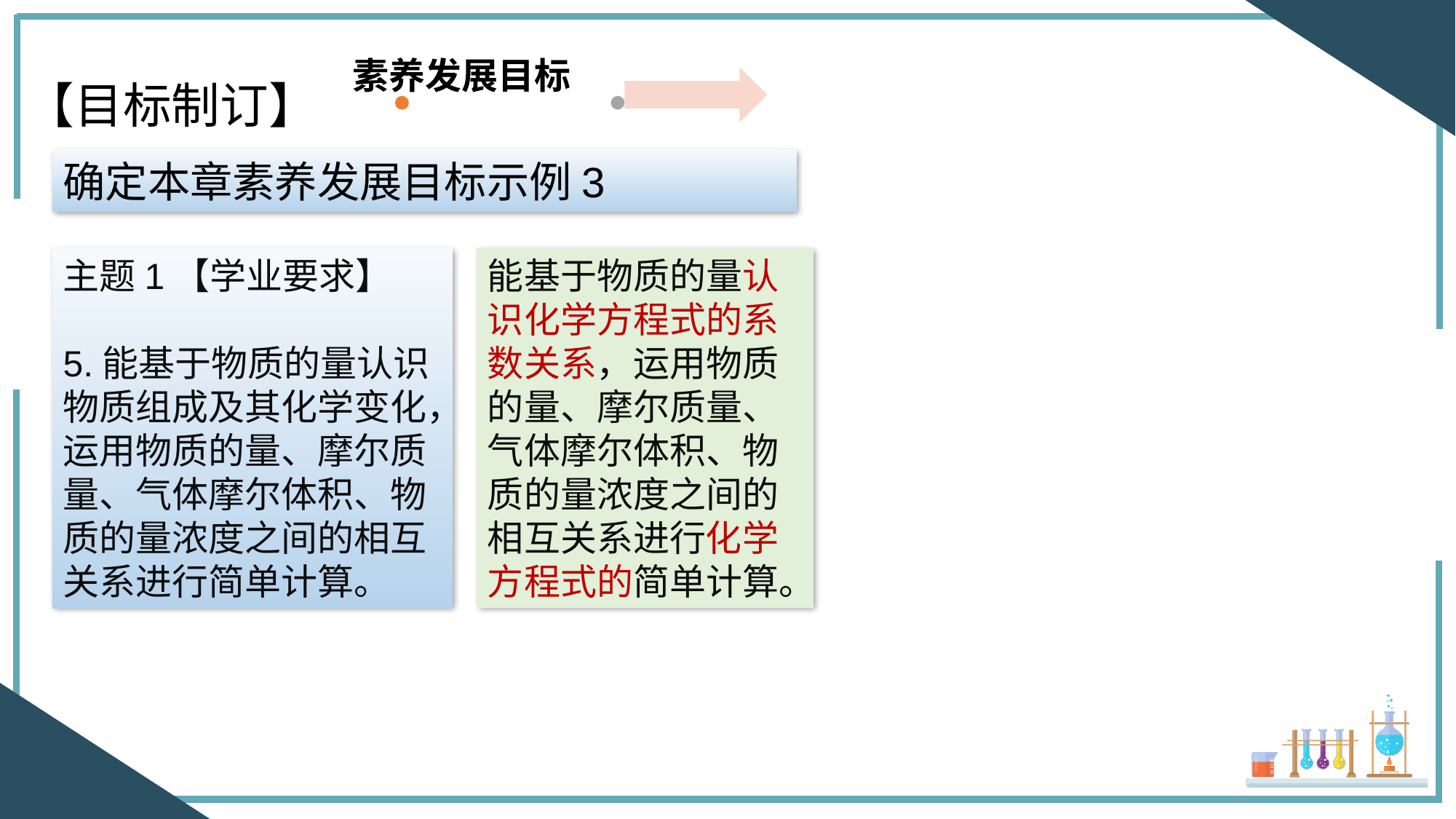

素养发展目标

【目标制订】

确定本章素养发展目标示例3
主题1【学业要求】

5.能基于物质的量认识物质组成及其化学变化，运用物质的量、摩尔质量、气体摩尔体积、物质的量浓度之间的相互关系进行简单计算。
能基于物质的量认识化学方程式的系数关系，运用物质的量、摩尔质量、气体摩尔体积、物质的量浓度之间的相互关系进行化学方程式的简单计算。